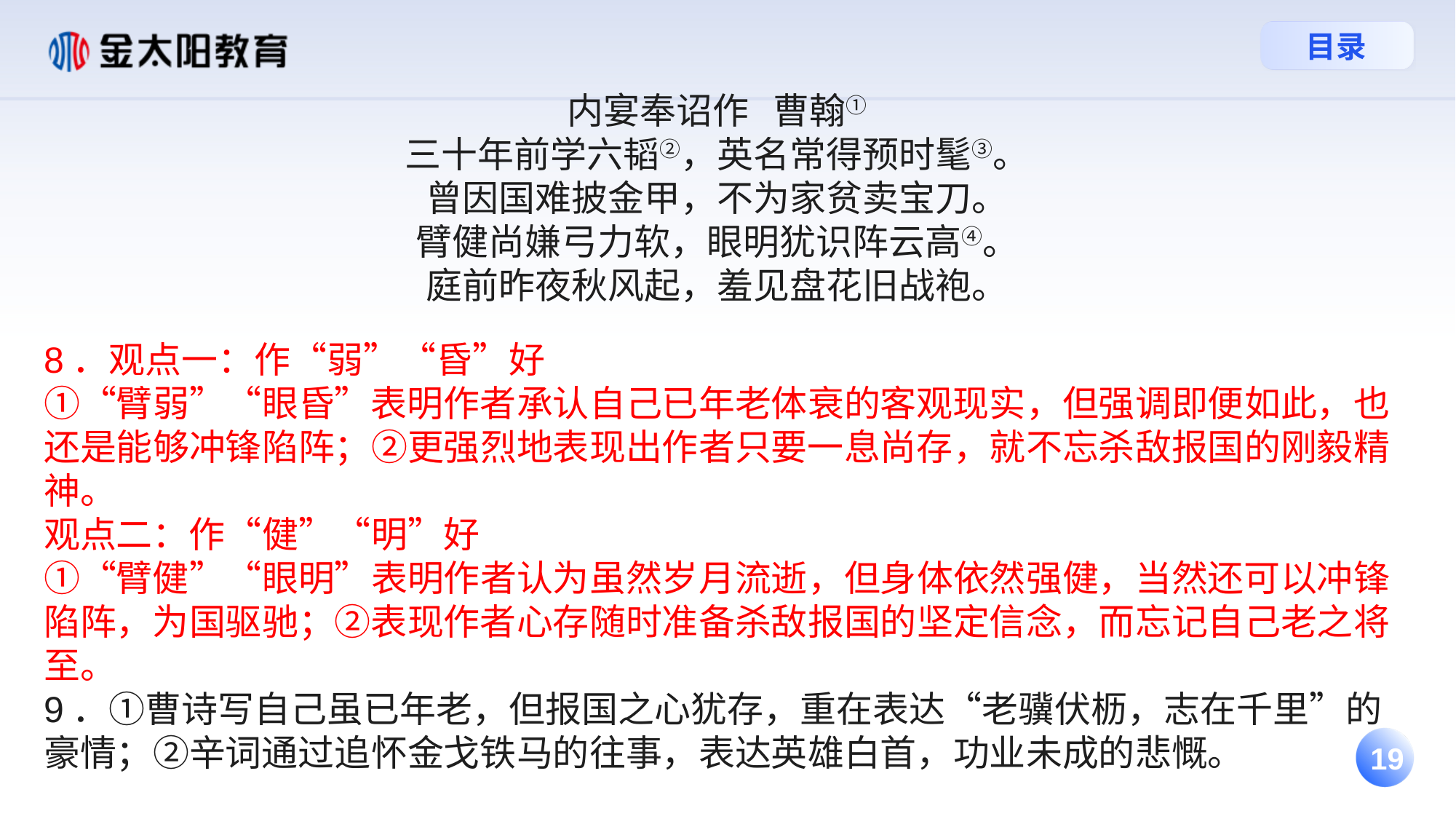

内宴奉诏作   曹翰①
三十年前学六韬②，英名常得预时髦③。
曾因国难披金甲，不为家贫卖宝刀。
臂健尚嫌弓力软，眼明犹识阵云高④。
庭前昨夜秋风起，羞见盘花旧战袍。

8．观点一：作“弱”“昏”好   
①“臂弱”“眼昏”表明作者承认自己已年老体衰的客观现实，但强调即便如此，也还是能够冲锋陷阵；②更强烈地表现出作者只要一息尚存，就不忘杀敌报国的刚毅精神。  
观点二：作“健”“明”好
①“臂健”“眼明”表明作者认为虽然岁月流逝，但身体依然强健，当然还可以冲锋陷阵，为国驱驰；②表现作者心存随时准备杀敌报国的坚定信念，而忘记自己老之将至。
9．①曹诗写自己虽已年老，但报国之心犹存，重在表达“老骥伏枥，志在千里”的豪情；②辛词通过追怀金戈铁马的往事，表达英雄白首，功业未成的悲慨。